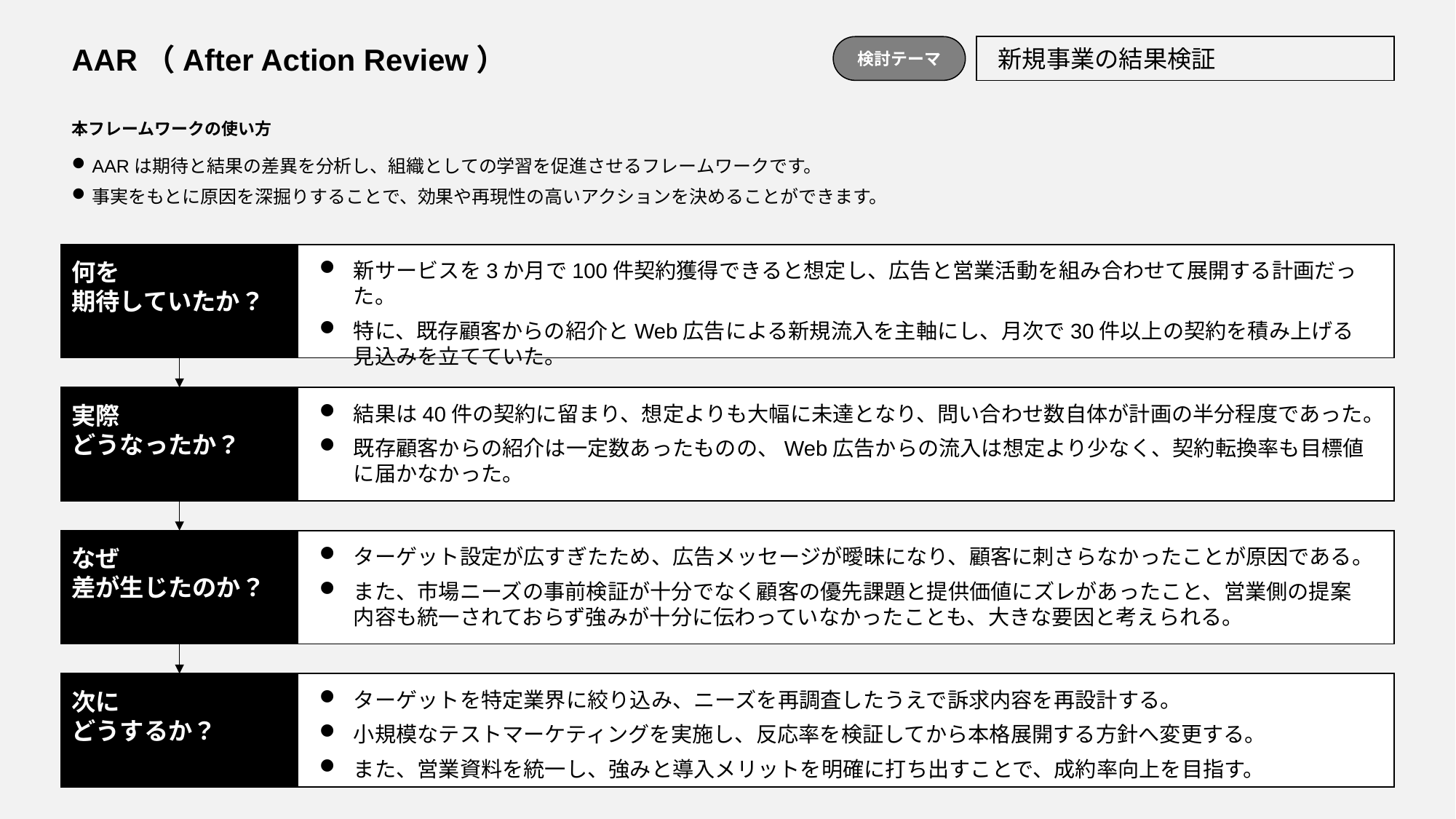

AAR（After Action Review）
検討テーマ
新規事業の結果検証
本フレームワークの使い方
AARは期待と結果の差異を分析し、組織としての学習を促進させるフレームワークです。
事実をもとに原因を深掘りすることで、効果や再現性の高いアクションを決めることができます。
何を
期待していたか？
新サービスを3か月で100件契約獲得できると想定し、広告と営業活動を組み合わせて展開する計画だった。
特に、既存顧客からの紹介とWeb広告による新規流入を主軸にし、月次で30件以上の契約を積み上げる見込みを立てていた。
実際
どうなったか？
結果は40件の契約に留まり、想定よりも大幅に未達となり、問い合わせ数自体が計画の半分程度であった。
既存顧客からの紹介は一定数あったものの、Web広告からの流入は想定より少なく、契約転換率も目標値に届かなかった。
なぜ
差が生じたのか？
ターゲット設定が広すぎたため、広告メッセージが曖昧になり、顧客に刺さらなかったことが原因である。
また、市場ニーズの事前検証が十分でなく顧客の優先課題と提供価値にズレがあったこと、営業側の提案内容も統一されておらず強みが十分に伝わっていなかったことも、大きな要因と考えられる。
次に
どうするか？
ターゲットを特定業界に絞り込み、ニーズを再調査したうえで訴求内容を再設計する。
小規模なテストマーケティングを実施し、反応率を検証してから本格展開する方針へ変更する。
また、営業資料を統一し、強みと導入メリットを明確に打ち出すことで、成約率向上を目指す。